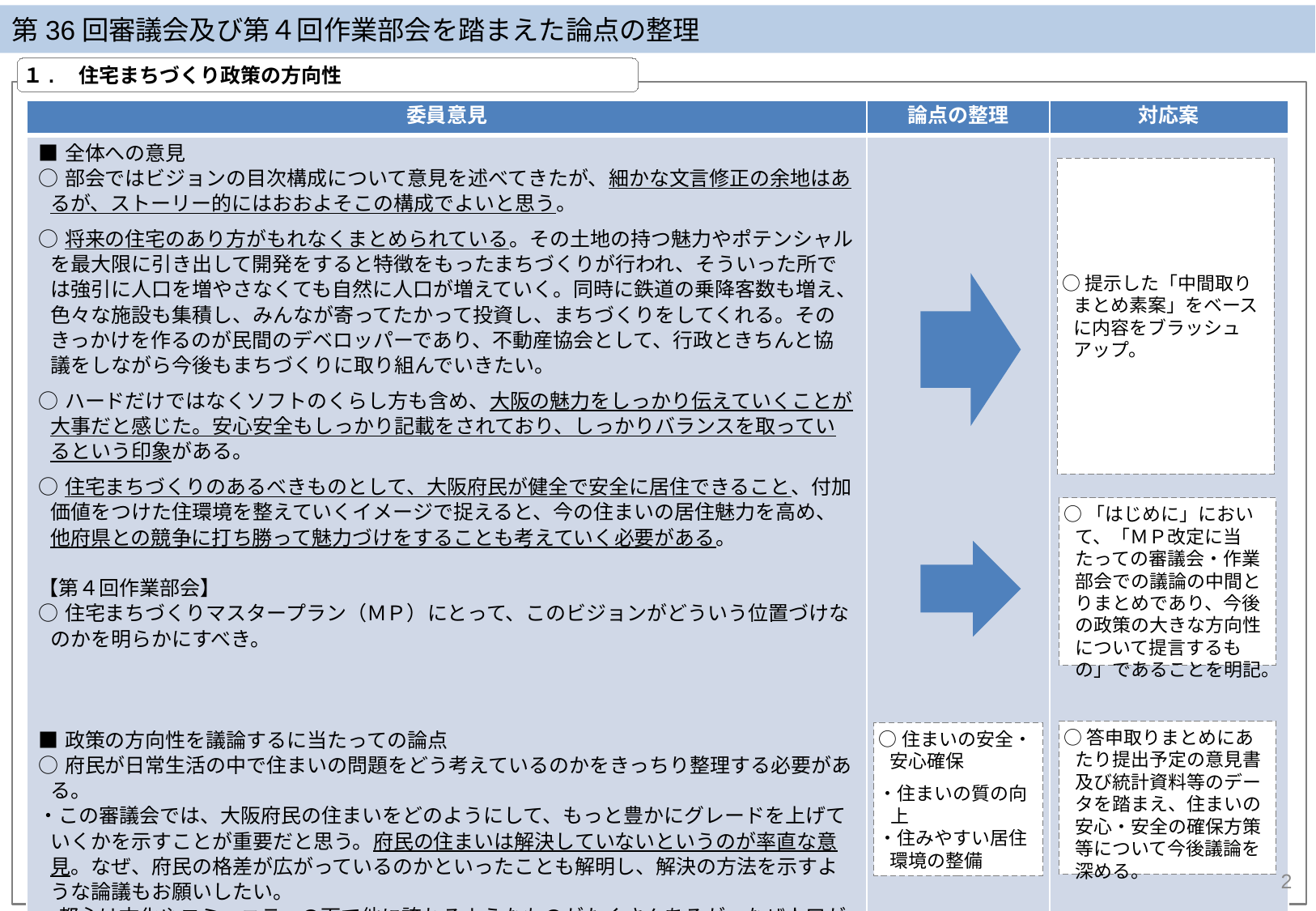

第36回審議会及び第４回作業部会を踏まえた論点の整理
１.　住宅まちづくり政策の方向性

| 委員意見 | 論点の整理 | 対応案 |
| --- | --- | --- |
| ■全体への意見 ○部会ではビジョンの目次構成について意見を述べてきたが、細かな文言修正の余地はあるが、ストーリー的にはおおよそこの構成でよいと思う。 ○将来の住宅のあり方がもれなくまとめられている。その土地の持つ魅力やポテンシャルを最大限に引き出して開発をすると特徴をもったまちづくりが行われ、そういった所では強引に人口を増やさなくても自然に人口が増えていく。同時に鉄道の乗降客数も増え、色々な施設も集積し、みんなが寄ってたかって投資し、まちづくりをしてくれる。そのきっかけを作るのが民間のデベロッパーであり、不動産協会として、行政ときちんと協議をしながら今後もまちづくりに取り組んでいきたい。 ○ハードだけではなくソフトのくらし方も含め、大阪の魅力をしっかり伝えていくことが大事だと感じた。安心安全もしっかり記載をされており、しっかりバランスを取っているという印象がある。 ○住宅まちづくりのあるべきものとして、大阪府民が健全で安全に居住できること、付加価値をつけた住環境を整えていくイメージで捉えると、今の住まいの居住魅力を高め、他府県との競争に打ち勝って魅力づけをすることも考えていく必要がある。 【第４回作業部会】 ○住宅まちづくりマスタープラン（ＭＰ）にとって、このビジョンがどういう位置づけなのかを明らかにすべき。 ■政策の方向性を議論するに当たっての論点 ○府民が日常生活の中で住まいの問題をどう考えているのかをきっちり整理する必要がある。 ・この審議会では、大阪府民の住まいをどのようにして、もっと豊かにグレードを上げていくかを示すことが重要だと思う。府民の住まいは解決していないというのが率直な意見。なぜ、府民の格差が広がっているのかといったことも解明し、解決の方法を示すような論議もお願いしたい。 ・都心は文化やコミュニティの面で他に誇れるようなものがたくさんあるが、なぜ人口が減っていくのか、本当に住みよいまちになっているのか、現状認識も論議してもらいたい。 ・ 答申とりまとめに当たり、議論すべき事項について意見書を提出したい。 |  |  |
○提示した「中間取りまとめ素案」をベースに内容をブラッシュアップ。

○「はじめに」において、「ＭＰ改定に当たっての審議会・作業部会での議論の中間とりまとめであり、今後の政策の大きな方向性について提言するもの」であることを明記。

○答申取りまとめにあたり提出予定の意見書及び統計資料等のデータを踏まえ、住まいの安心・安全の確保方策等について今後議論を深める。
○住まいの安全・安心確保
・住まいの質の向上
・住みやすい居住環境の整備
2